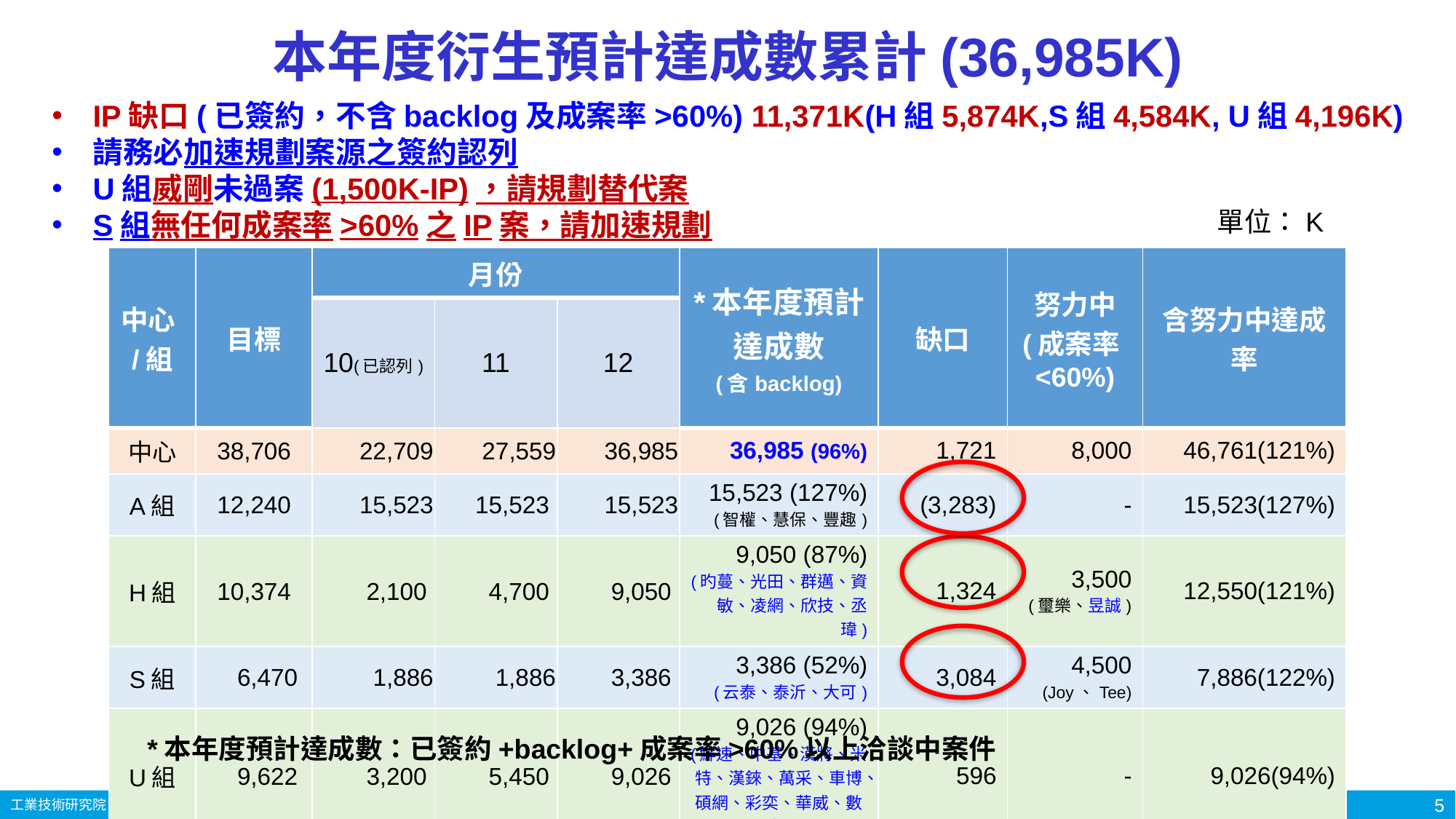

# 本年度衍生預計達成數累計(36,985K)
IP缺口(已簽約，不含backlog及成案率>60%) 11,371K(H組5,874K,S組4,584K, U組4,196K)
請務必加速規劃案源之簽約認列
U組威剛未過案(1,500K-IP)，請規劃替代案
S組無任何成案率>60%之IP案，請加速規劃
單位：K
| 中心/組 | 目標 | 月份 |  |  | \*本年度預計達成數 (含backlog) | 缺口 | 努力中 (成案率<60%) | 含努力中達成率 |
| --- | --- | --- | --- | --- | --- | --- | --- | --- |
|  |  | 10(已認列) | 11 | 12 |  |  |  |  |
| 中心 | 38,706 | 22,709 | 27,559 | 36,985 | 36,985 (96%) | 1,721 | 8,000 | 46,761(121%) |
| A組 | 12,240 | 15,523 | 15,523 | 15,523 | 15,523 (127%) (智權、慧保、豐趣) | (3,283) | - | 15,523(127%) |
| H組 | 10,374 | 2,100 | 4,700 | 9,050 | 9,050 (87%) (旳蔓、光田、群邁、資敏、凌網、欣技、丞瑋) | 1,324 | 3,500 (璽樂、昱誠) | 12,550(121%) |
| S組 | 6,470 | 1,886 | 1,886 | 3,386 | 3,386 (52%) (云泰、泰沂、大可) | 3,084 | 4,500 (Joy、Tee) | 7,886(122%) |
| U組 | 9,622 | 3,200 | 5,450 | 9,026 | 9,026 (94%) (鮮速、中基、漢將、米特、漢錸、萬采、車博、碩網、彩奕、華威、數偉) | 596 | - | 9,026(94%) |

*本年度預計達成數：已簽約+backlog+成案率>60%以上洽談中案件